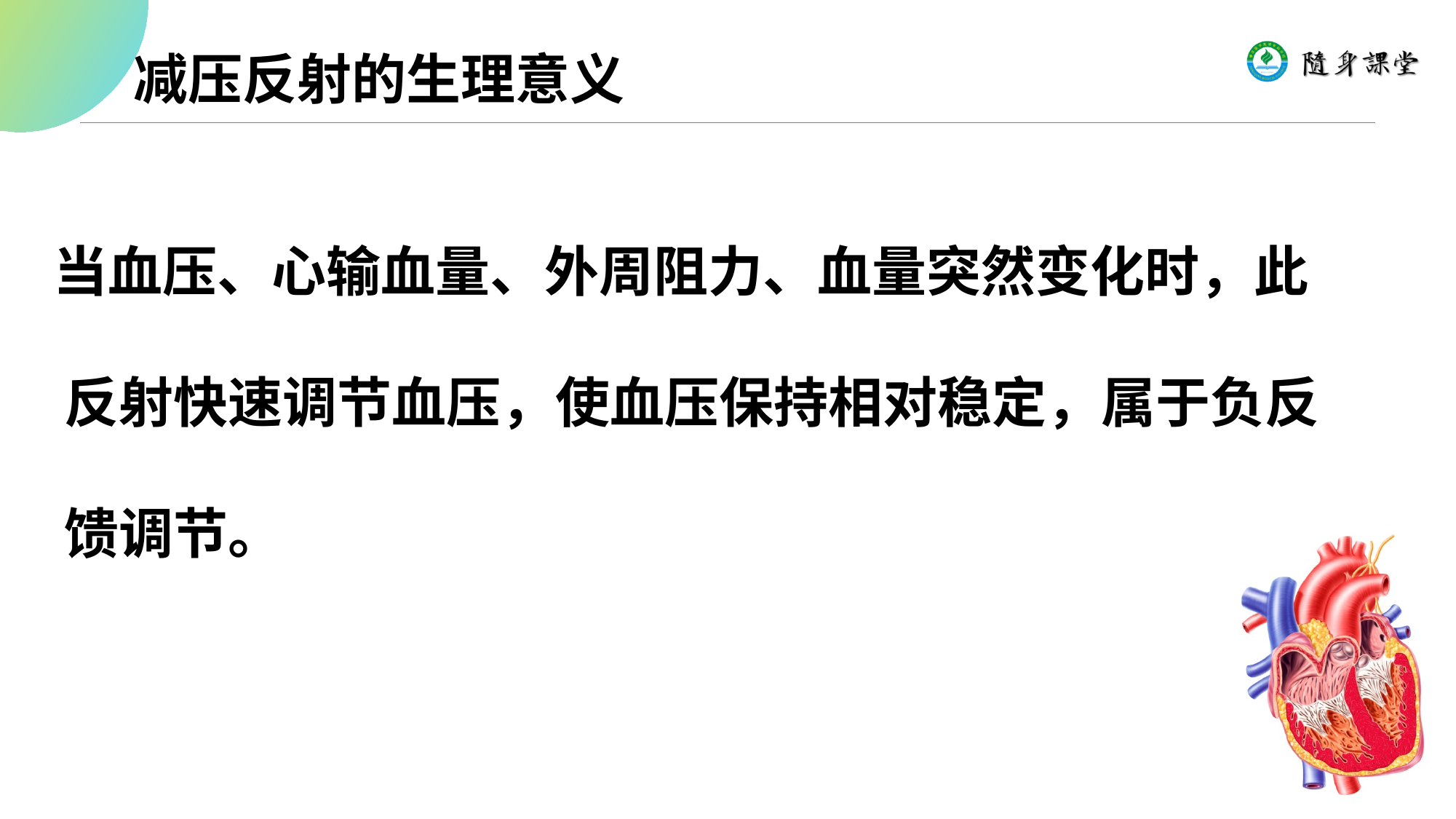

# 减压反射的生理意义
当血压、心输血量、外周阻力、血量突然变化时，此反射快速调节血压，使血压保持相对稳定，属于负反馈调节。